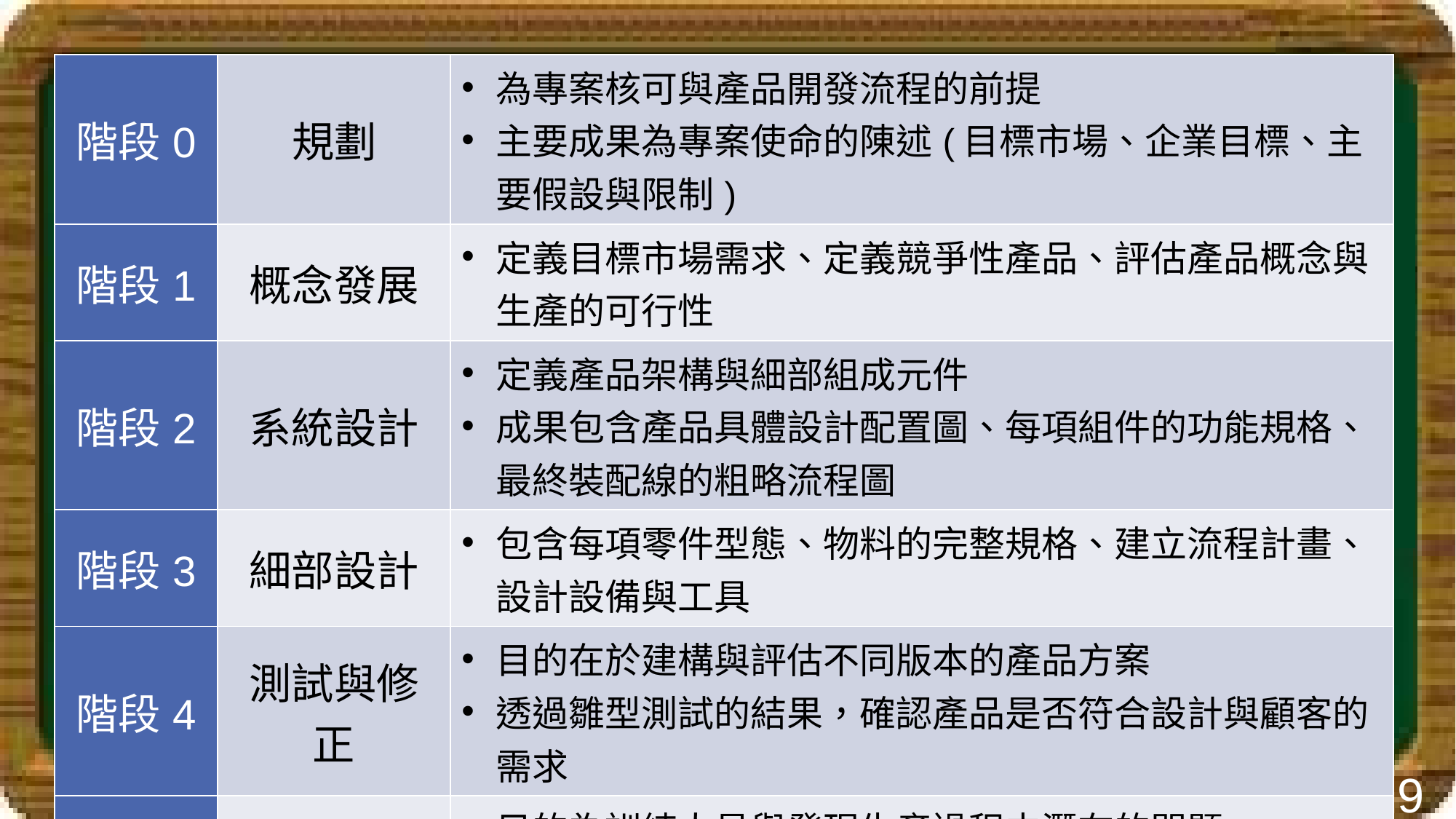

| 階段0 | 規劃 | 為專案核可與產品開發流程的前提 主要成果為專案使命的陳述(目標市場、企業目標、主要假設與限制) |
| --- | --- | --- |
| 階段1 | 概念發展 | 定義目標市場需求、定義競爭性產品、評估產品概念與生產的可行性 |
| 階段2 | 系統設計 | 定義產品架構與細部組成元件 成果包含產品具體設計配置圖、每項組件的功能規格、最終裝配線的粗略流程圖 |
| 階段3 | 細部設計 | 包含每項零件型態、物料的完整規格、建立流程計畫、設計設備與工具 |
| 階段4 | 測試與修正 | 目的在於建構與評估不同版本的產品方案 透過雛型測試的結果，確認產品是否符合設計與顧客的需求 |
| 階段5 | 試產 | 目的為訓練人員與發現生產過程中潛在的問題 通常會逐步地轉為正式生產 |
9